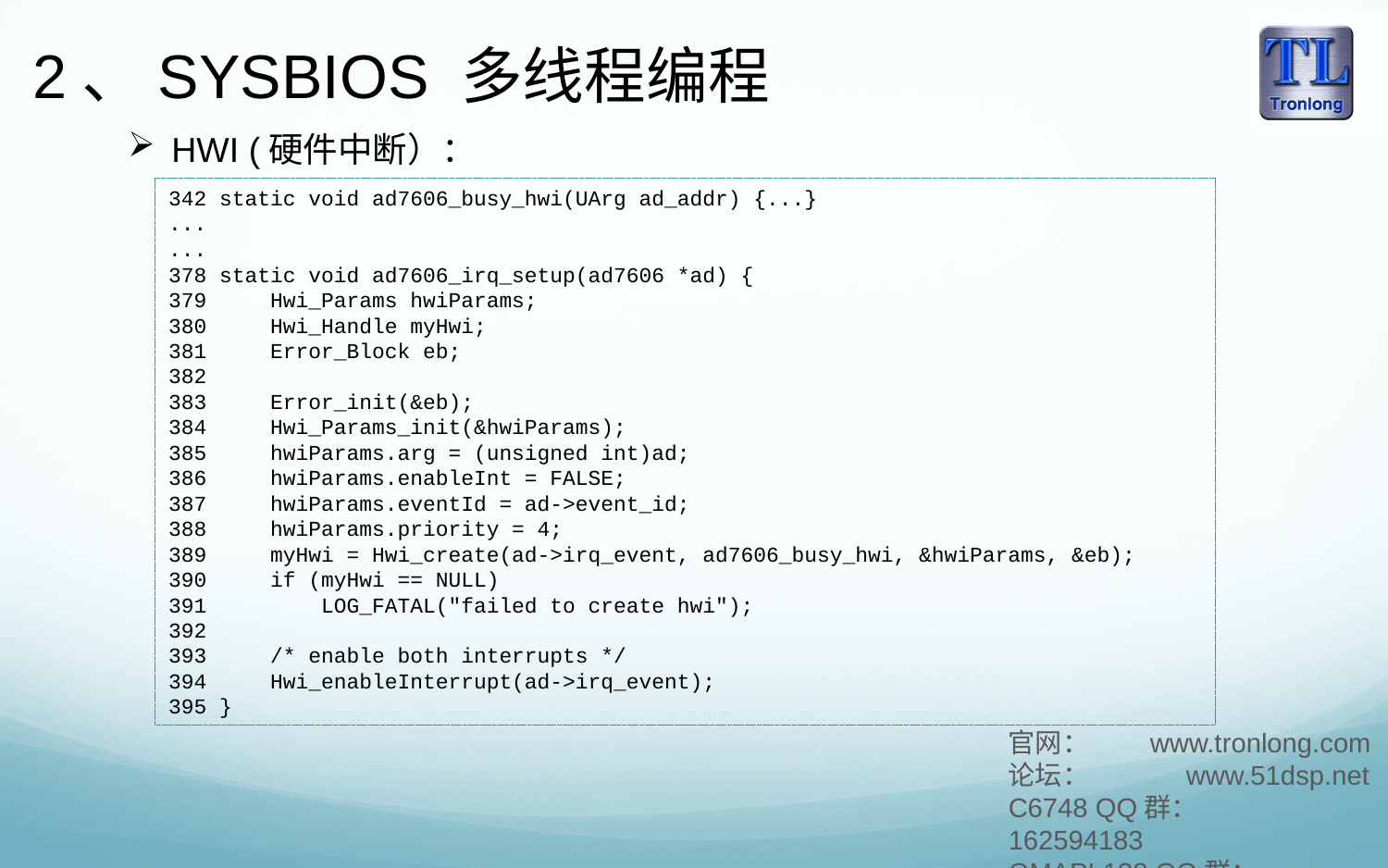

2、SYSBIOS 多线程编程
HWI (硬件中断）：
342 static void ad7606_busy_hwi(UArg ad_addr) {...}
...
...
378 static void ad7606_irq_setup(ad7606 *ad) {
379     Hwi_Params hwiParams;
380     Hwi_Handle myHwi;
381     Error_Block eb;
382
383     Error_init(&eb);
384     Hwi_Params_init(&hwiParams);
385     hwiParams.arg = (unsigned int)ad;
386     hwiParams.enableInt = FALSE;
387     hwiParams.eventId = ad->event_id;
388     hwiParams.priority = 4;
389     myHwi = Hwi_create(ad->irq_event, ad7606_busy_hwi, &hwiParams, &eb);
390     if (myHwi == NULL)
391         LOG_FATAL("failed to create hwi");
392
393     /* enable both interrupts */
394     Hwi_enableInterrupt(ad->irq_event);
395 }